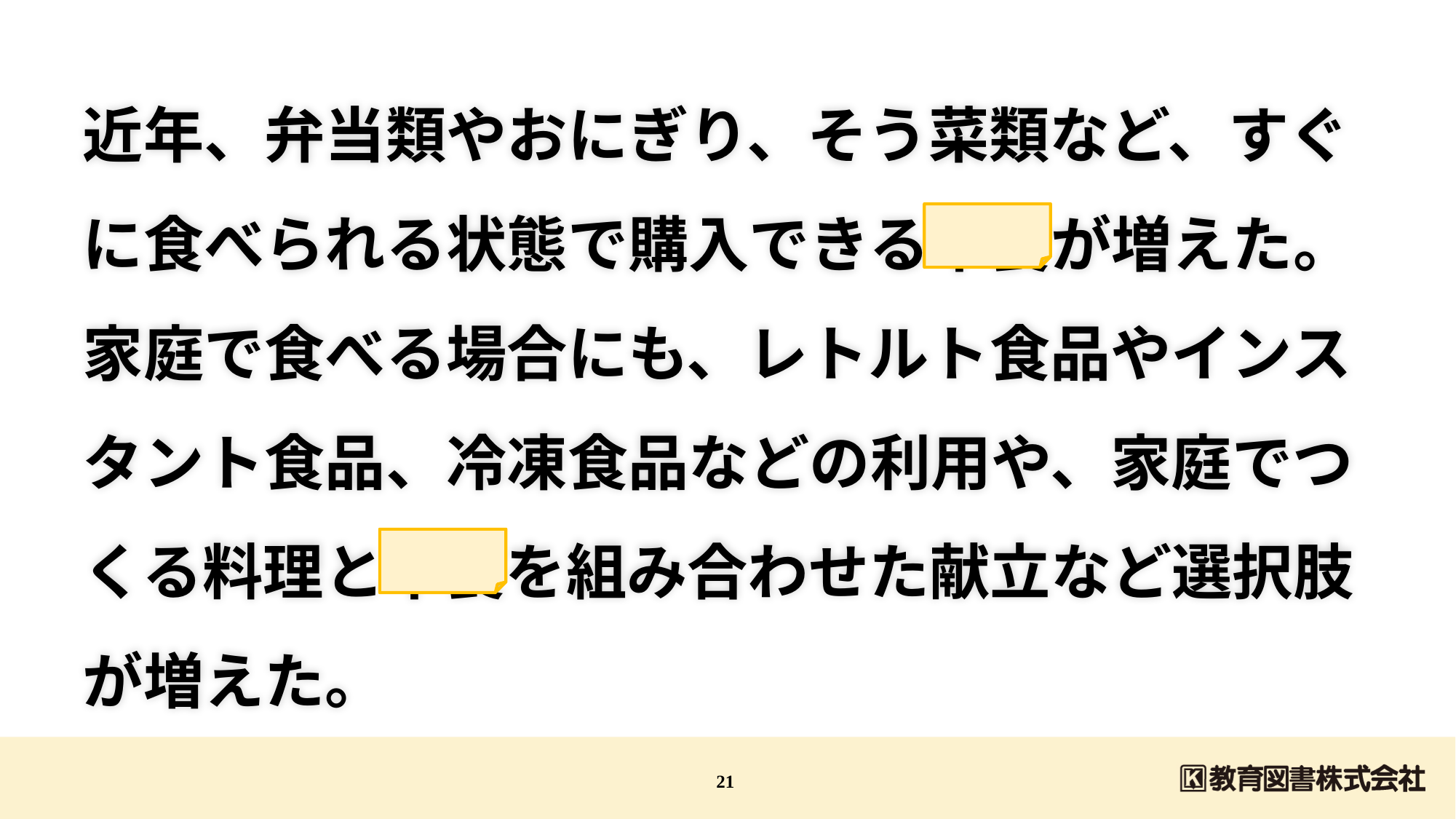

近年、弁当類やおにぎり、そう菜類など、すぐに食べられる状態で購入できる中食が増えた。家庭で食べる場合にも、レトルト食品やインスタント食品、冷凍食品などの利用や、家庭でつくる料理と中食を組み合わせた献立など選択肢が増えた。

21